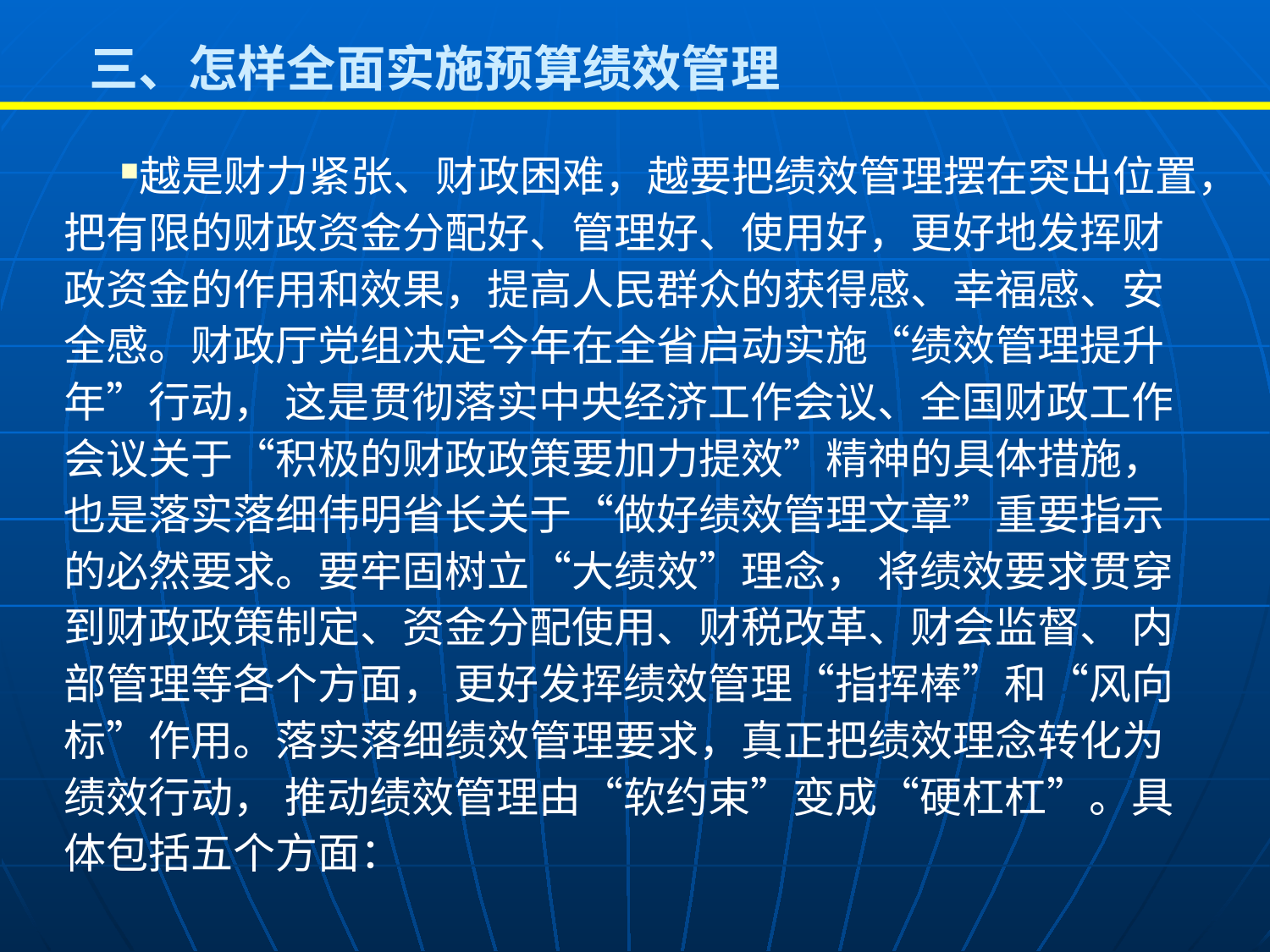

三、怎样全面实施预算绩效管理

越是财力紧张、财政困难，越要把绩效管理摆在突出位置，把有限的财政资金分配好、管理好、使用好，更好地发挥财政资金的作用和效果，提高人民群众的获得感、幸福感、安全感。财政厅党组决定今年在全省启动实施“绩效管理提升年”行动， 这是贯彻落实中央经济工作会议、全国财政工作会议关于“积极的财政政策要加力提效”精神的具体措施，也是落实落细伟明省长关于“做好绩效管理文章”重要指示的必然要求。要牢固树立“大绩效”理念， 将绩效要求贯穿到财政政策制定、资金分配使用、财税改革、财会监督、 内部管理等各个方面， 更好发挥绩效管理“指挥棒”和“风向标”作用。落实落细绩效管理要求，真正把绩效理念转化为绩效行动， 推动绩效管理由“软约束”变成“硬杠杠”。具体包括五个方面：